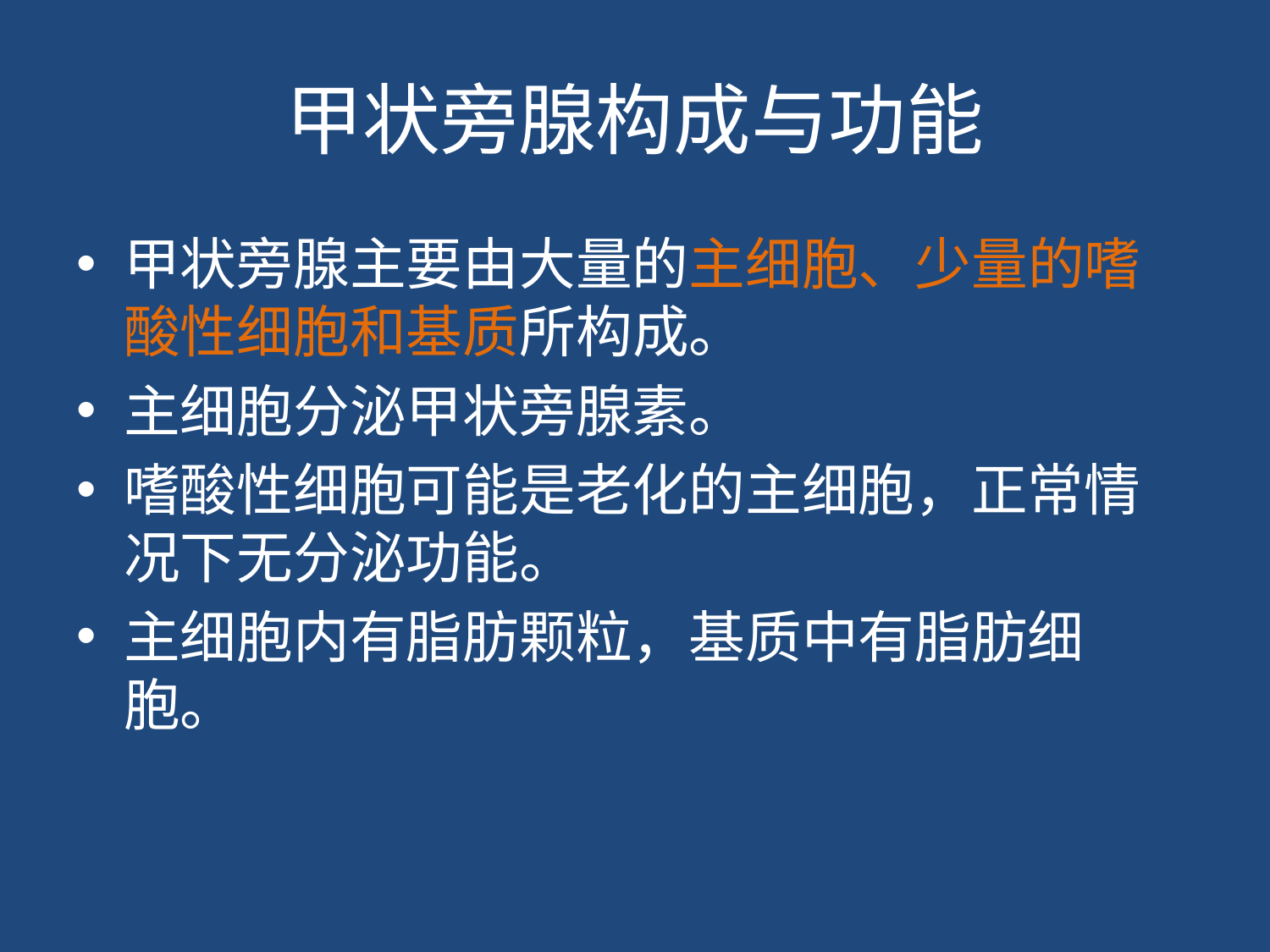

# 甲状旁腺构成与功能
甲状旁腺主要由大量的主细胞、少量的嗜酸性细胞和基质所构成。
主细胞分泌甲状旁腺素。
嗜酸性细胞可能是老化的主细胞，正常情况下无分泌功能。
主细胞内有脂肪颗粒，基质中有脂肪细胞。